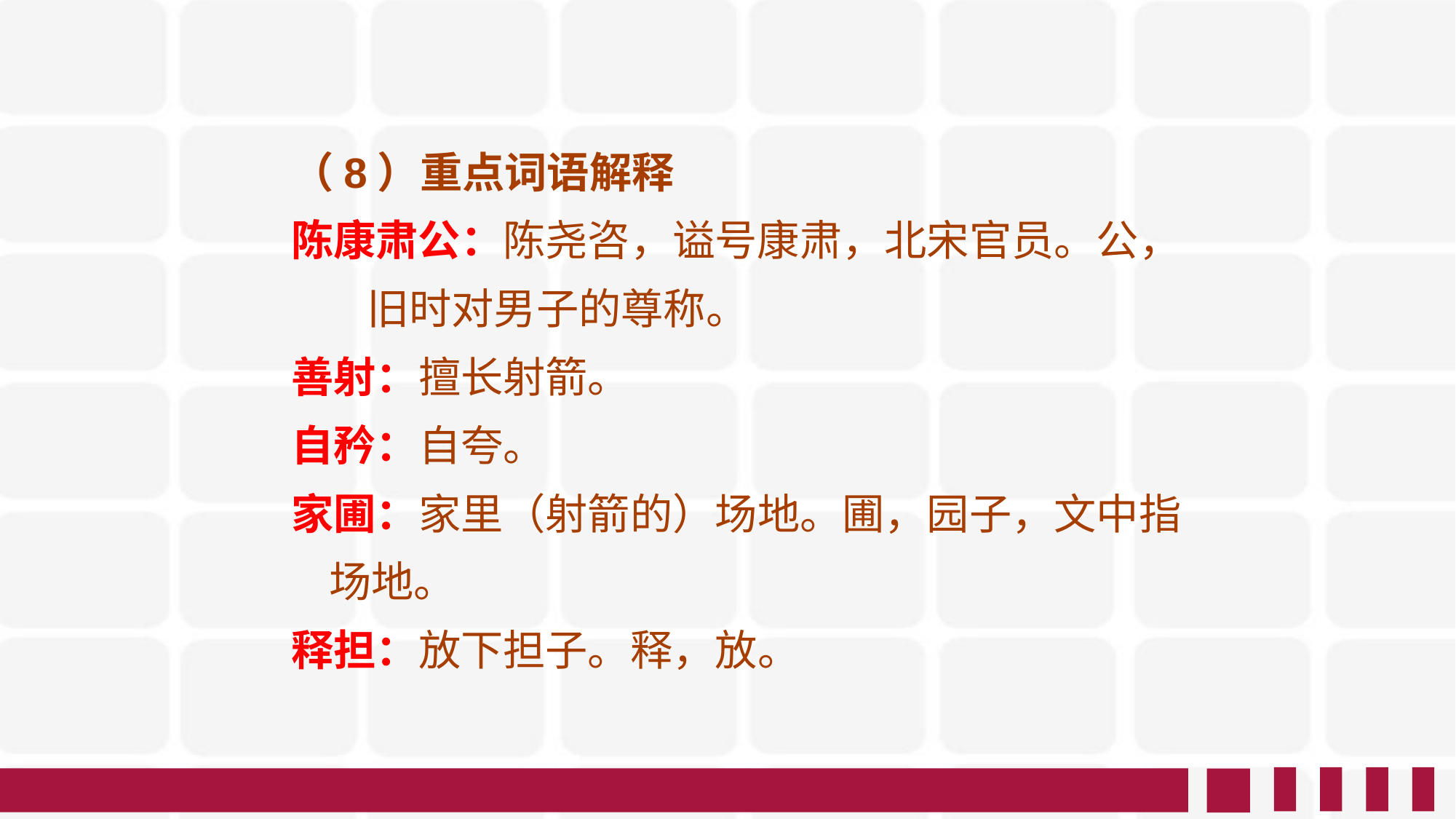

（8）重点词语解释
陈康肃公：陈尧咨，谥号康肃，北宋官员。公，          旧时对男子的尊称。
善射：擅长射箭。
自矜：自夸。
家圃：家里（射箭的）场地。圃，园子，文中指      场地。
释担：放下担子。释，放。